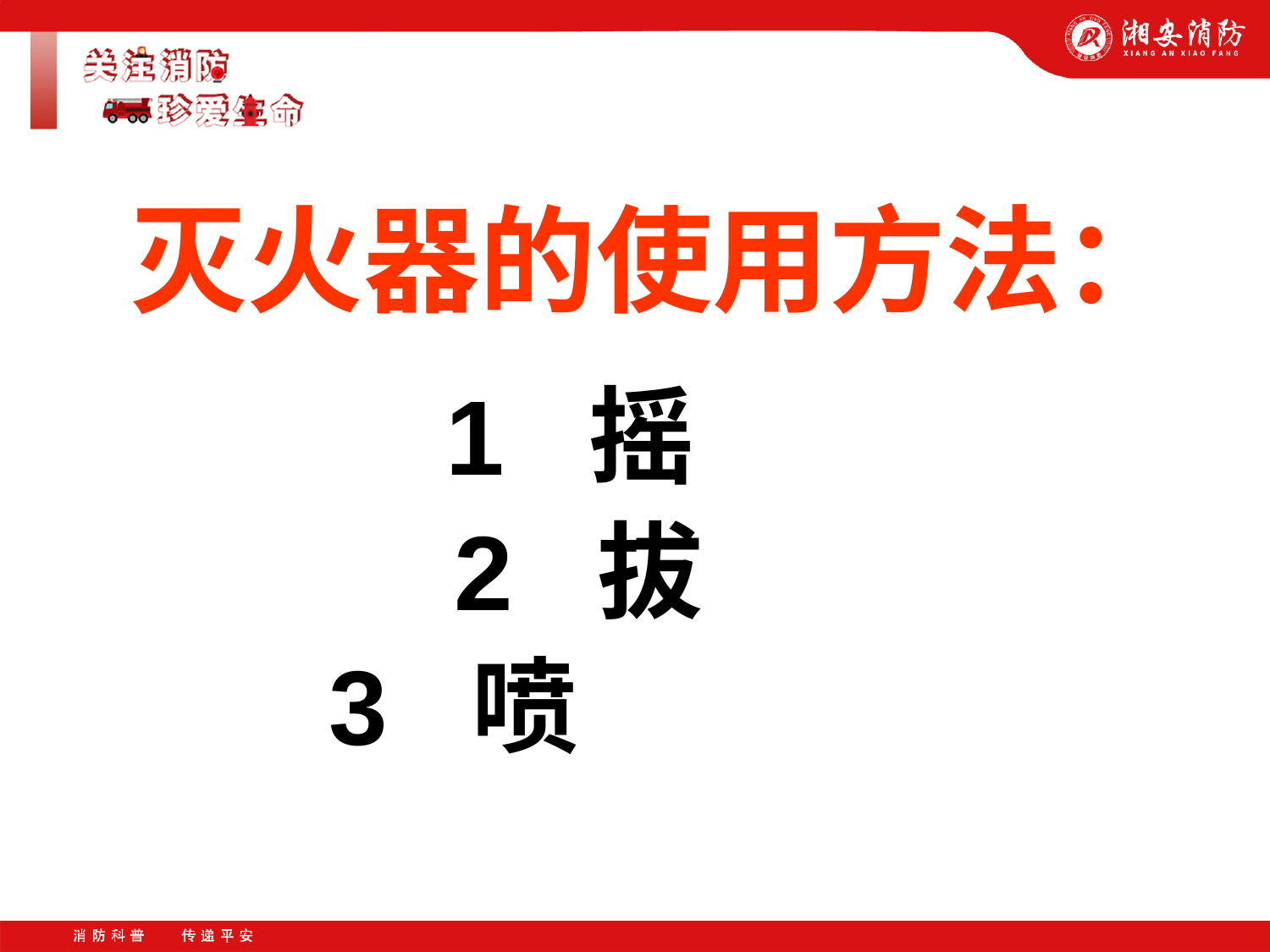

# 灭火器的使用方法：

         1  摇
     2  拔
     3  喷